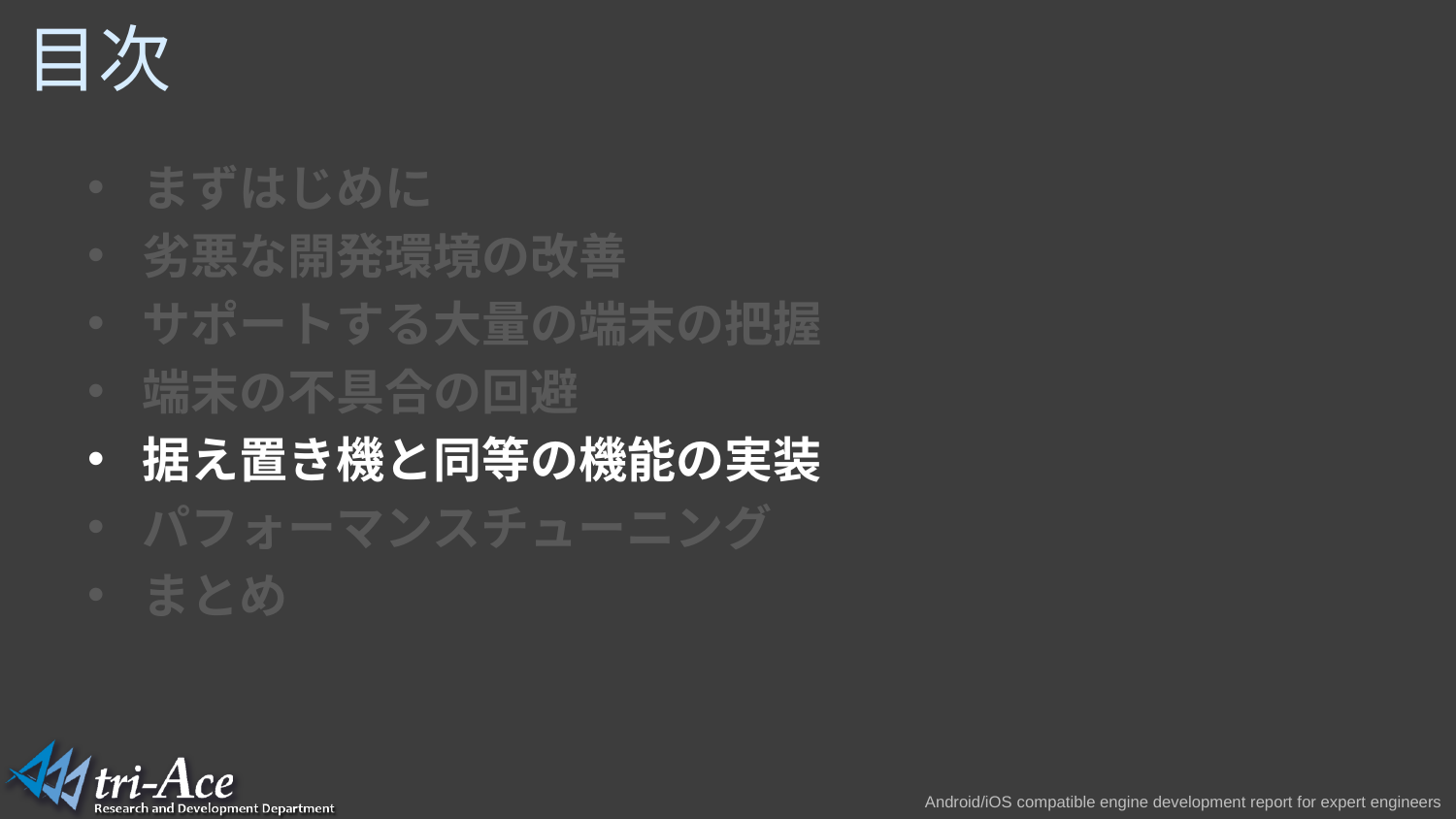

# 目次
まずはじめに
劣悪な開発環境の改善
サポートする大量の端末の把握
端末の不具合の回避
据え置き機と同等の機能の実装
パフォーマンスチューニング
まとめ